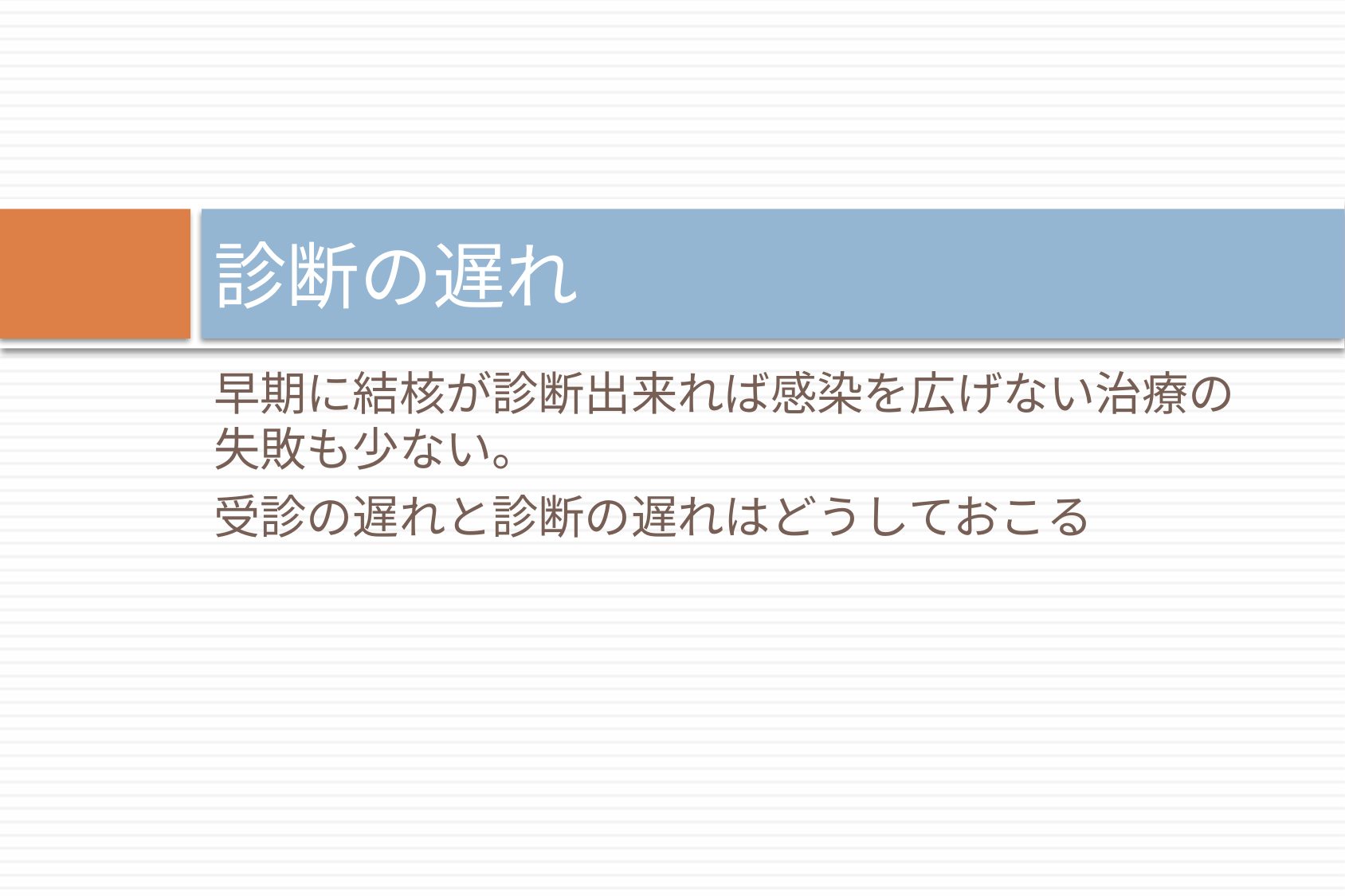

# 診断の遅れ
早期に結核が診断出来れば感染を広げない治療の失敗も少ない。
受診の遅れと診断の遅れはどうしておこる